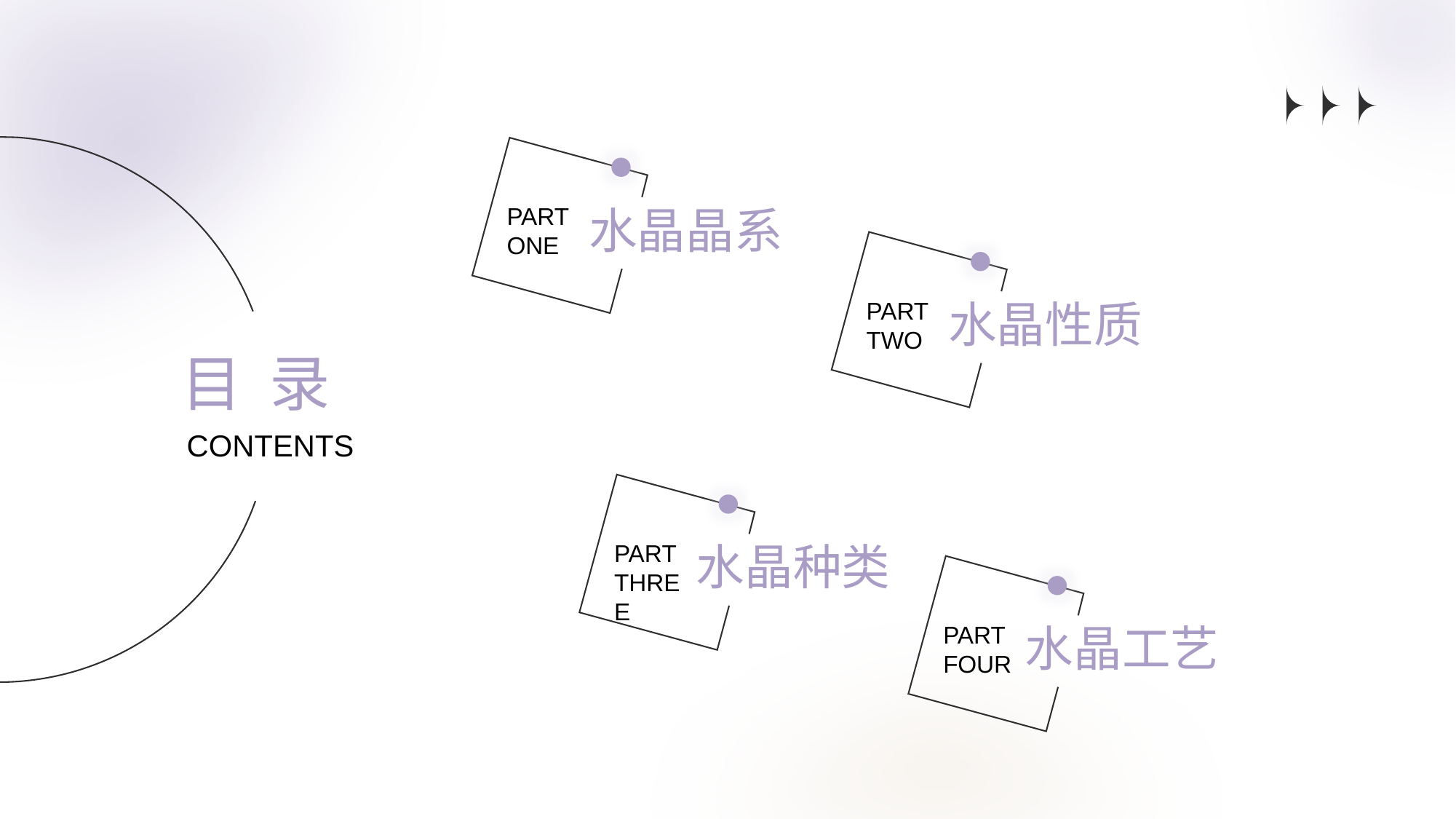

水晶晶系
PART
ONE
水晶性质
PART
TWO
目  录
CONTENTS
水晶种类
PART
THREE
水晶工艺
PART
FOUR